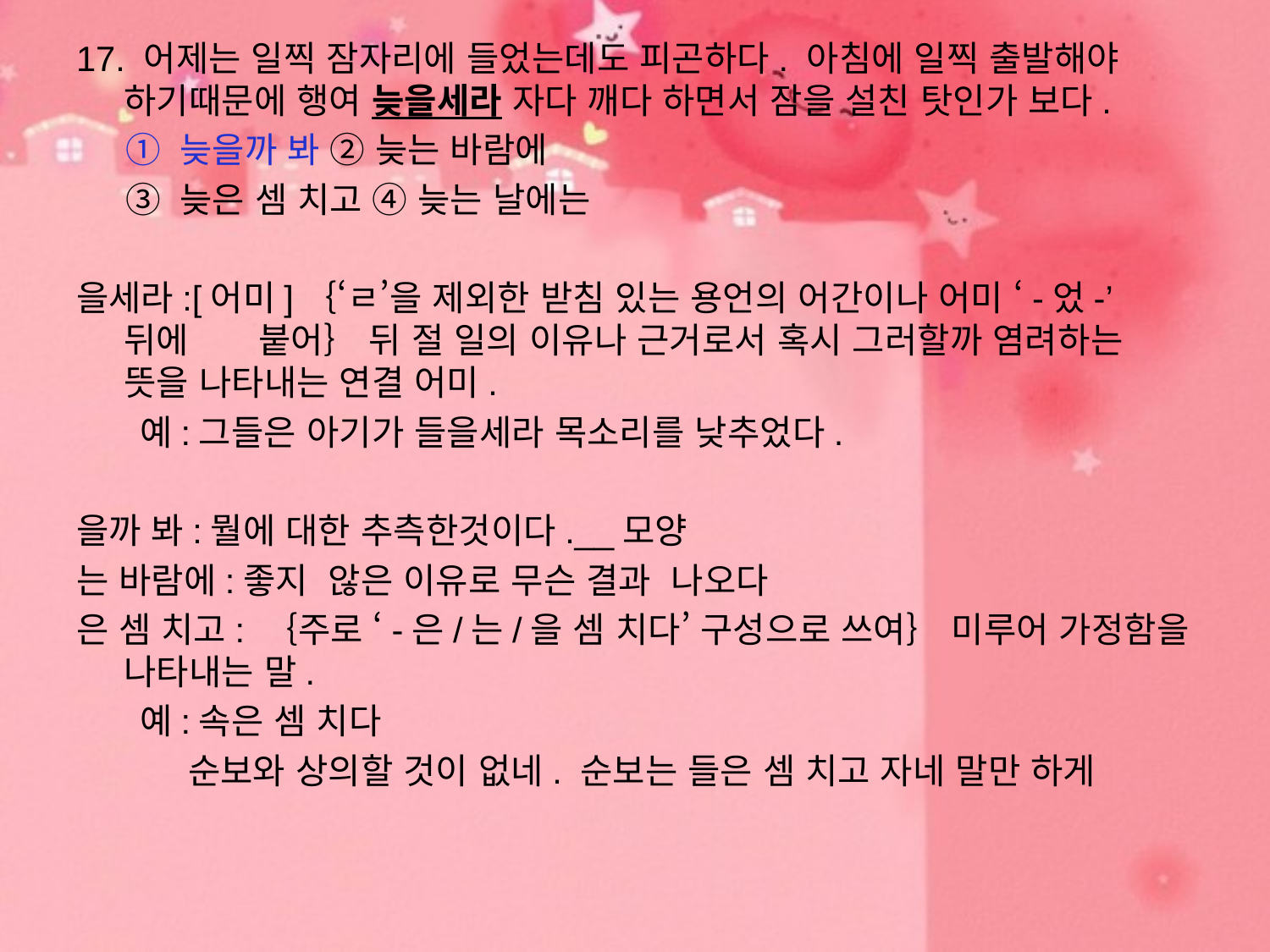

17. 어제는 일찍 잠자리에 들었는데도 피곤하다. 아침에 일찍 출발해야 하기때문에 행여 늦을세라 자다 깨다 하면서 잠을 설친 탓인가 보다.
     ① 늦을까 봐 ② 늦는 바람에
     ③ 늦은 셈 치고 ④ 늦는 날에는

을세라:[어미]｛‘ㄹ’을 제외한 받침 있는 용언의 어간이나 어미 ‘-었-’ 뒤에       붙어｝ 뒤 절 일의 이유나 근거로서 혹시 그러할까 염려하는 뜻을 나타내는 연결 어미.
예:그들은 아기가 들을세라 목소리를 낮추었다.

을까 봐:뭘에 대한 추측한것이다.__모양
는 바람에:좋지  않은 이유로 무슨 결과  나오다
은 셈 치고: ｛주로 ‘-은/는/을 셈 치다’ 구성으로 쓰여｝ 미루어 가정함을 나타내는 말.
예:속은 셈 치다
    순보와 상의할 것이 없네. 순보는 들은 셈 치고 자네 말만 하게

#